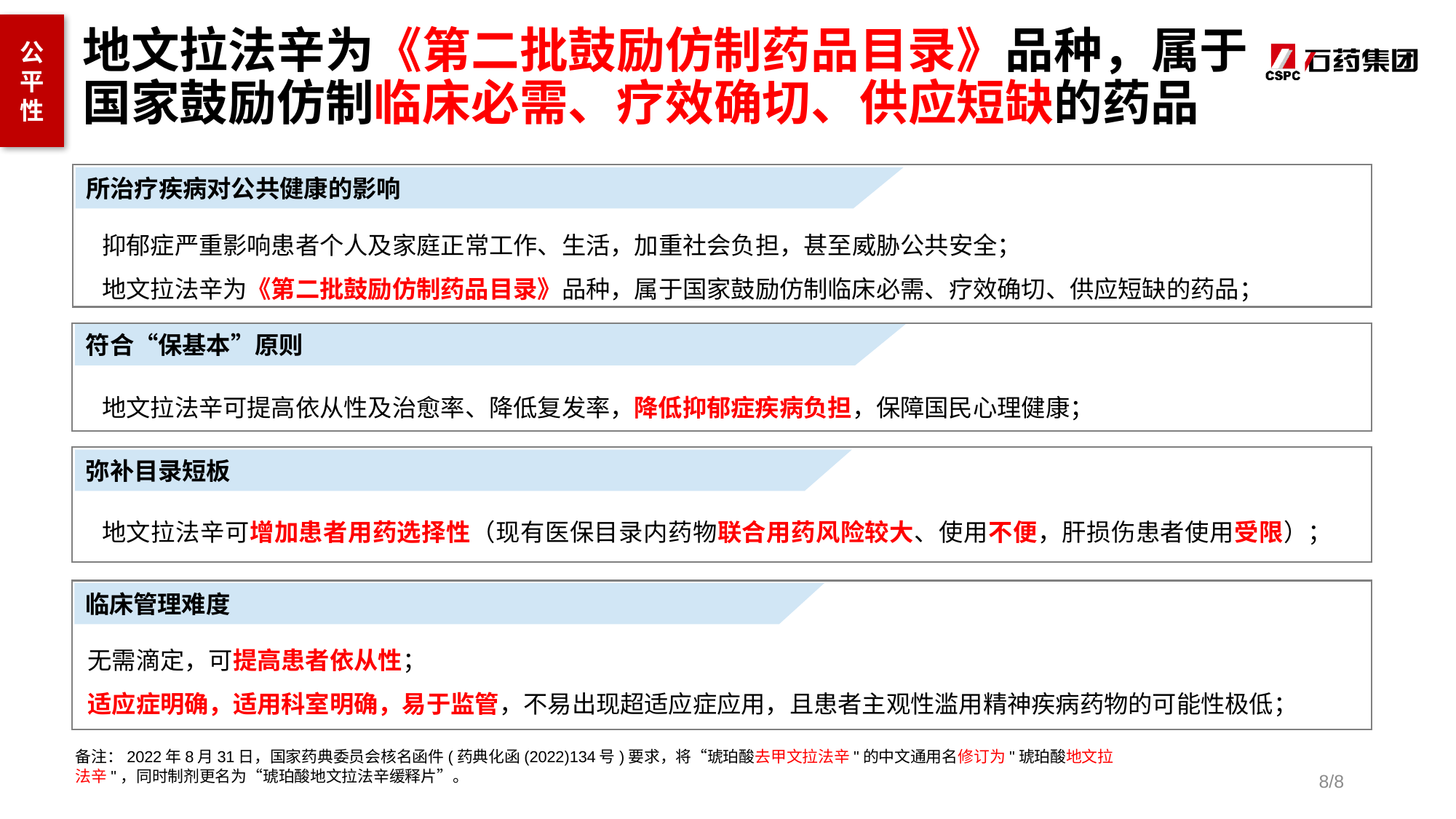

公平性
地文拉法辛为《第二批鼓励仿制药品目录》品种，属于
国家鼓励仿制临床必需、疗效确切、供应短缺的药品

所治疗疾病对公共健康的影响
抑郁症严重影响患者个人及家庭正常工作、生活，加重社会负担，甚至威胁公共安全；
地文拉法辛为《第二批鼓励仿制药品目录》品种，属于国家鼓励仿制临床必需、疗效确切、供应短缺的药品；

符合“保基本”原则
地文拉法辛可提高依从性及治愈率、降低复发率，降低抑郁症疾病负担，保障国民心理健康；

弥补目录短板
地文拉法辛可增加患者用药选择性（现有医保目录内药物联合用药风险较大、使用不便，肝损伤患者使用受限）；

临床管理难度
无需滴定，可提高患者依从性；
适应症明确，适用科室明确，易于监管，不易出现超适应症应用，且患者主观性滥用精神疾病药物的可能性极低；
备注：2022年8月31日，国家药典委员会核名函件(药典化函(2022)134号)要求，将“琥珀酸去甲文拉法辛"的中文通用名修订为"琥珀酸地文拉法辛"，同时制剂更名为“琥珀酸地文拉法辛缓释片”。
8/8